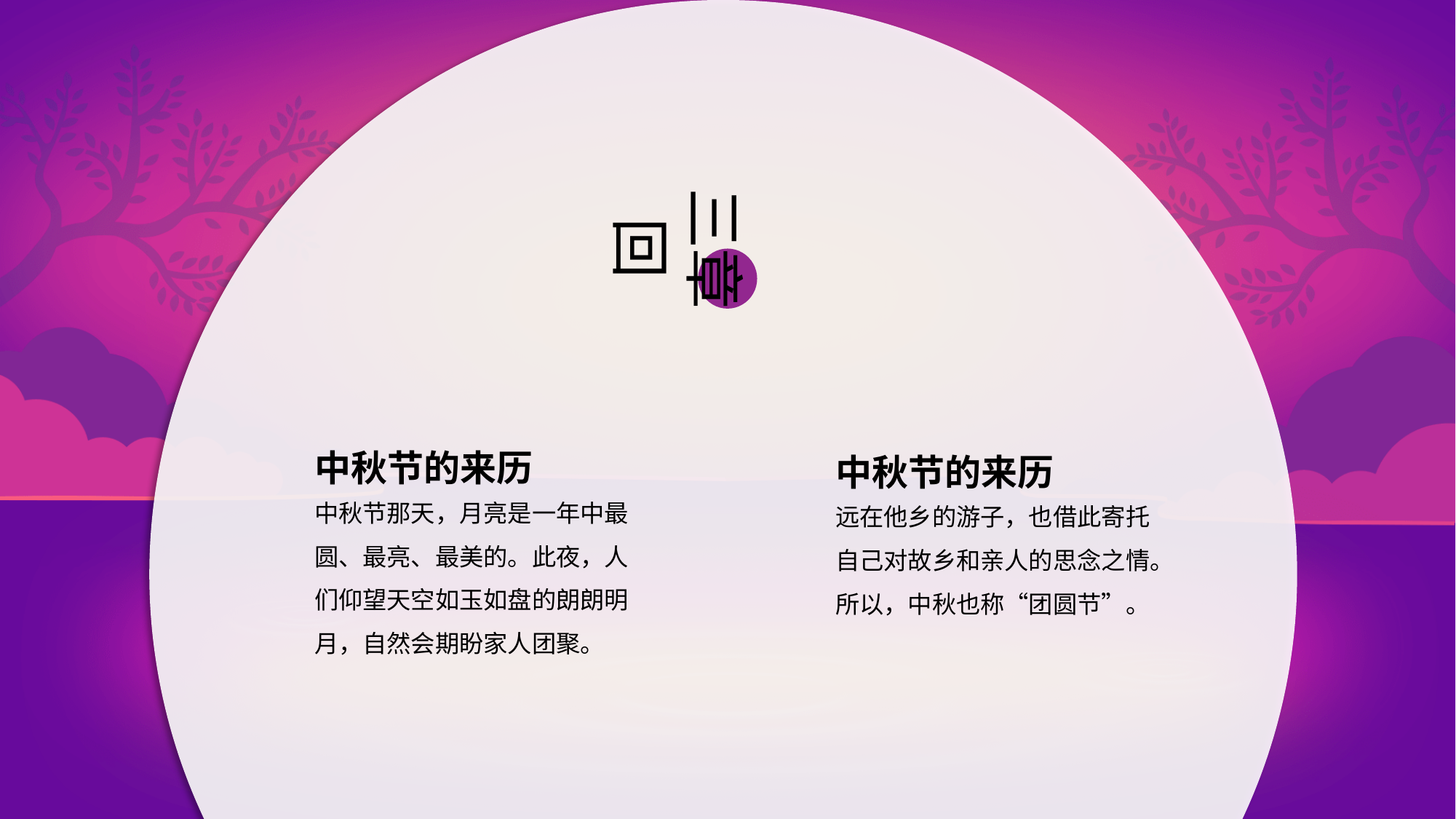

三章回

中秋节的来历
中秋节的来历
中秋节那天，月亮是一年中最圆、最亮、最美的。此夜，人们仰望天空如玉如盘的朗朗明月，自然会期盼家人团聚。
远在他乡的游子，也借此寄托自己对故乡和亲人的思念之情。所以，中秋也称“团圆节”。